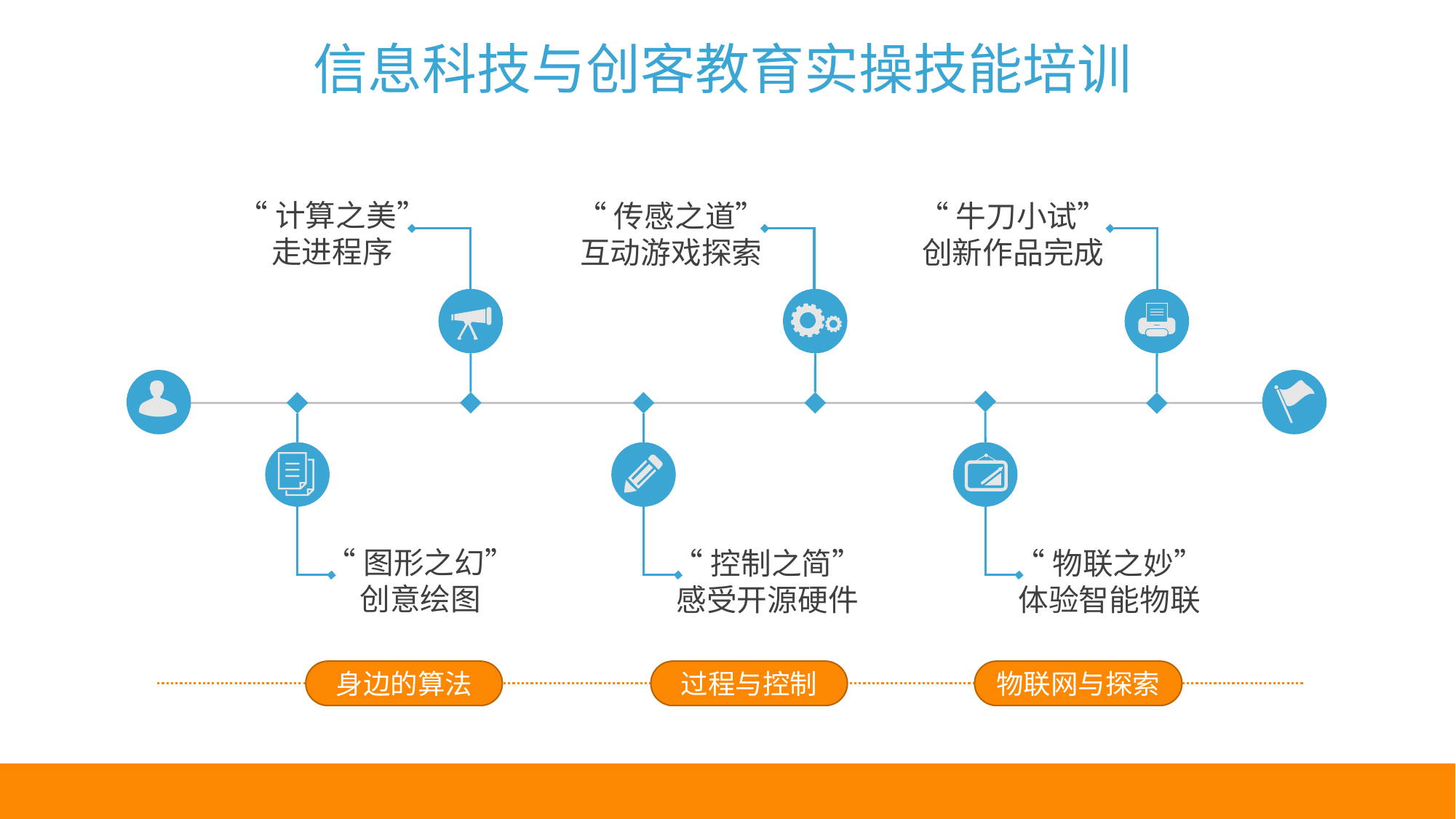

# 信息科技与创客教育实操技能培训
“计算之美”
走进程序
“传感之道”
互动游戏探索
“牛刀小试”
创新作品完成

“图形之幻”
创意绘图
“控制之简”
感受开源硬件
“物联之妙”
体验智能物联
身边的算法
过程与控制
物联网与探索